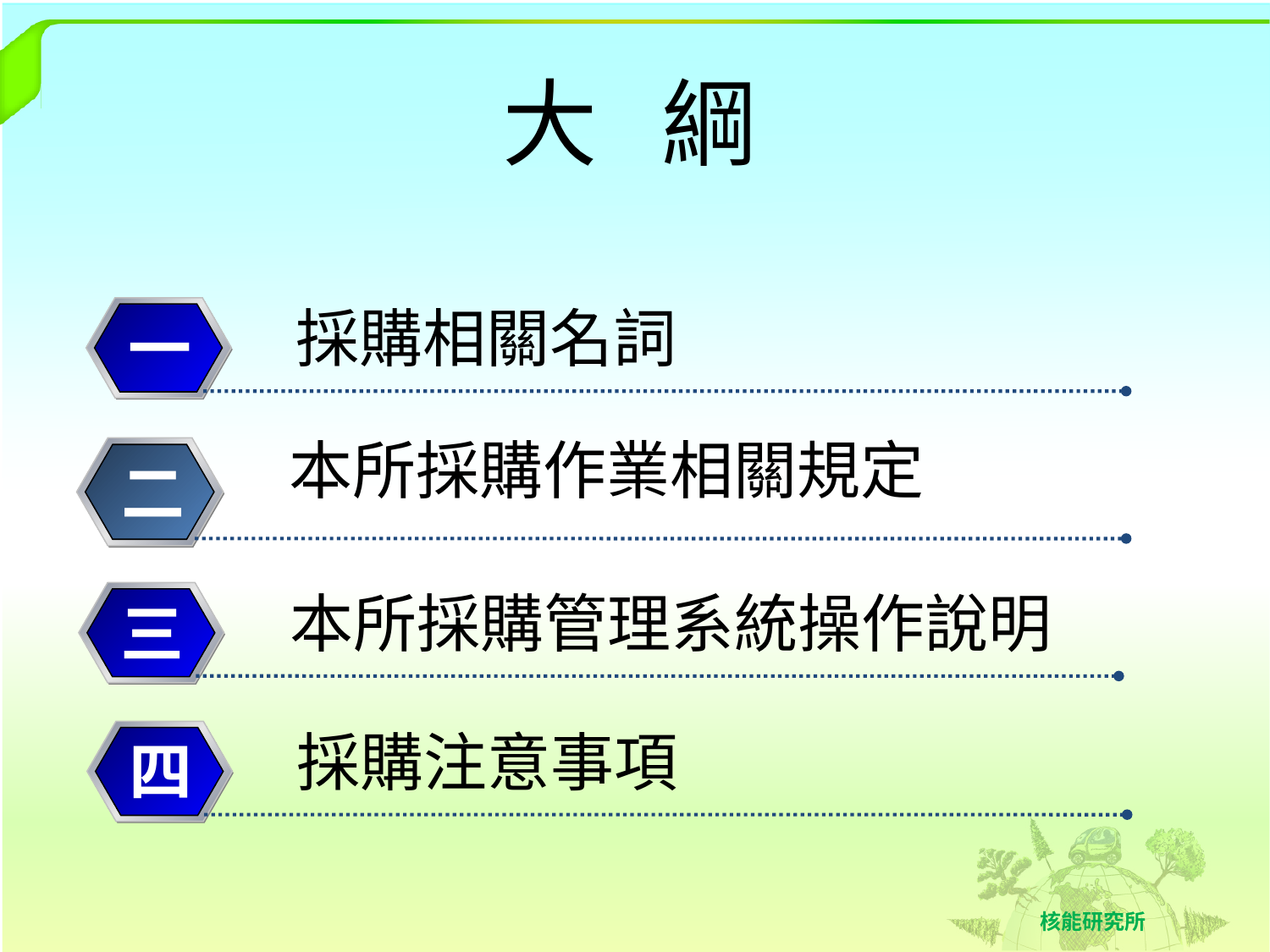

# 大   綱

採購相關名詞

一

本所採購作業相關規定

二

本所採購管理系統操作說明

三

採購注意事項

四